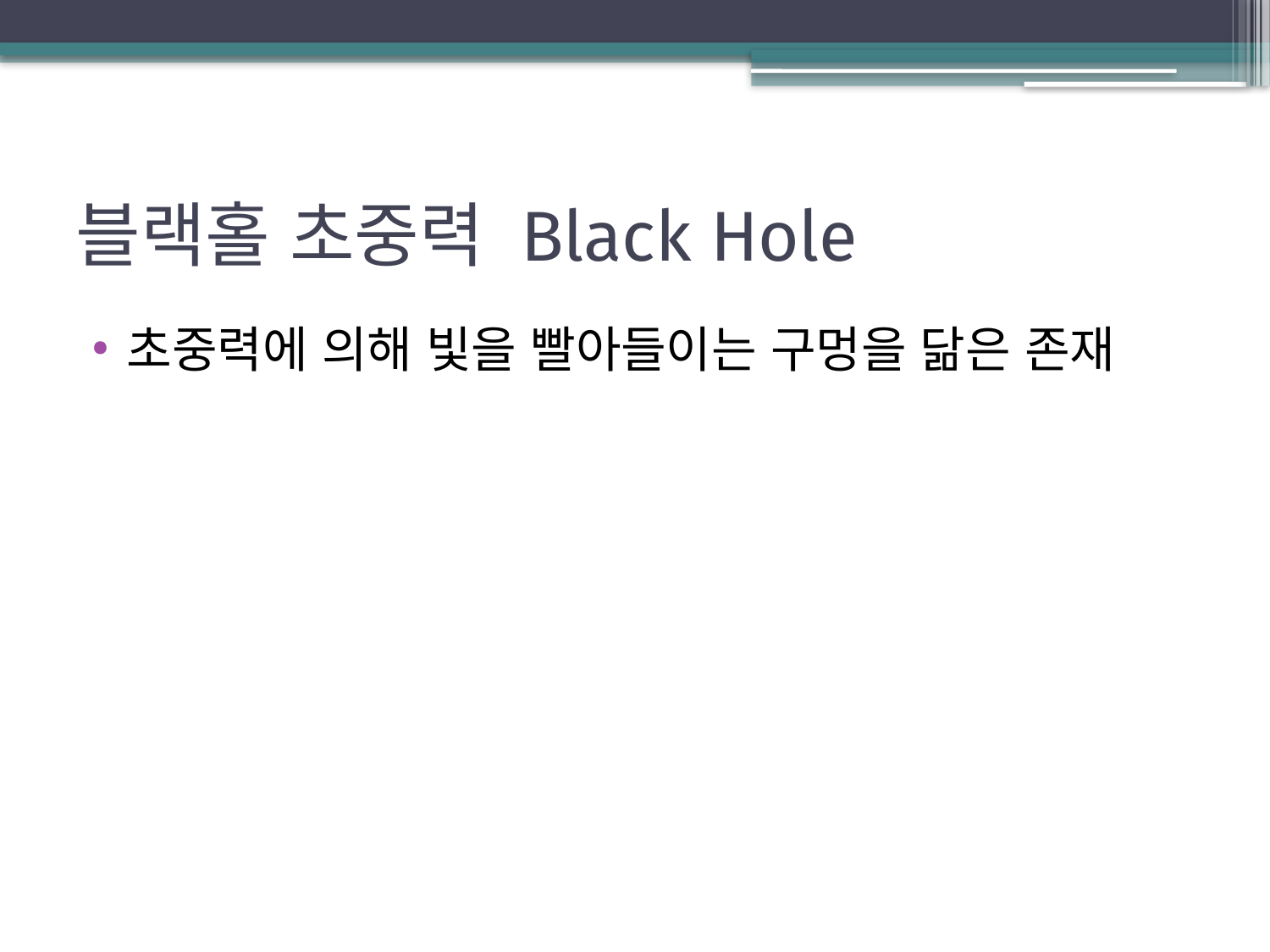

# 블랙홀 초중력 Black Hole
초중력에 의해 빛을 빨아들이는 구멍을 닮은 존재